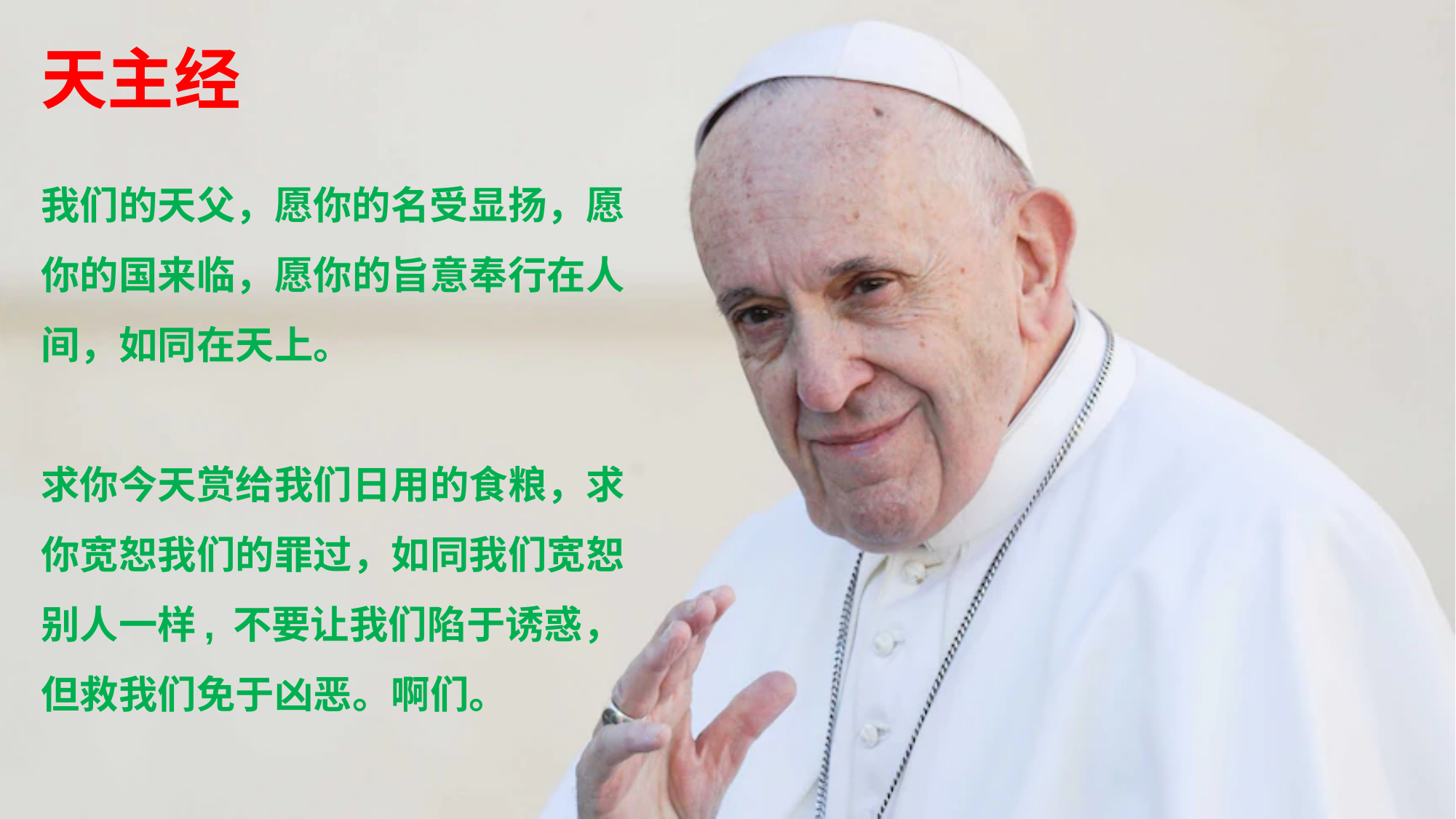

# 天主经
我们的天父，愿你的名受显扬，愿你的国来临，愿你的旨意奉行在人间，如同在天上。

求你今天赏给我们日用的食粮，求你宽恕我们的罪过，如同我们宽恕别人一样, 不要让我们陷于诱惑，但救我们免于凶恶。啊们。